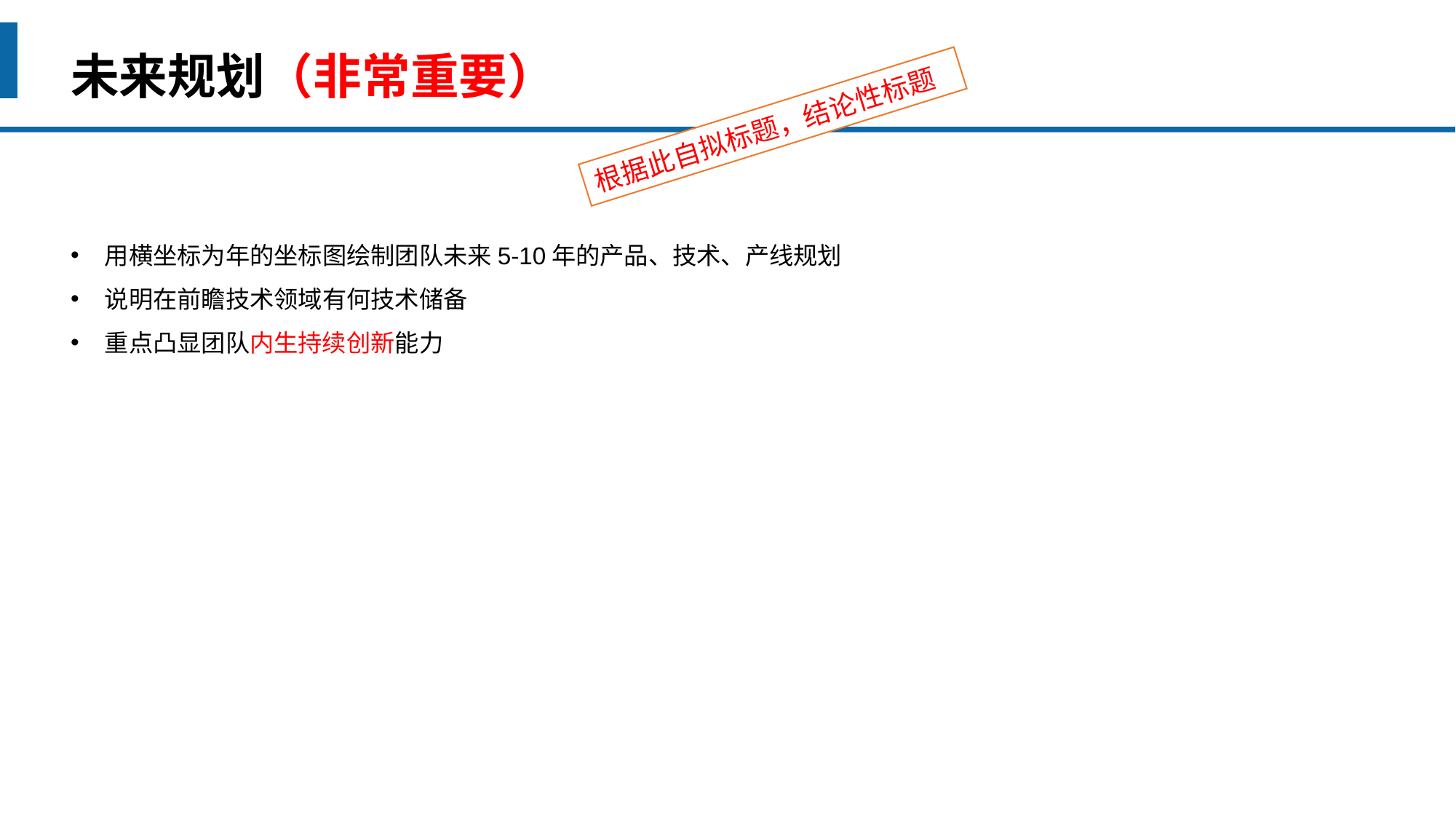

未来规划（非常重要）
根据此自拟标题，结论性标题

用横坐标为年的坐标图绘制团队未来5-10年的产品、技术、产线规划
说明在前瞻技术领域有何技术储备
重点凸显团队内生持续创新能力